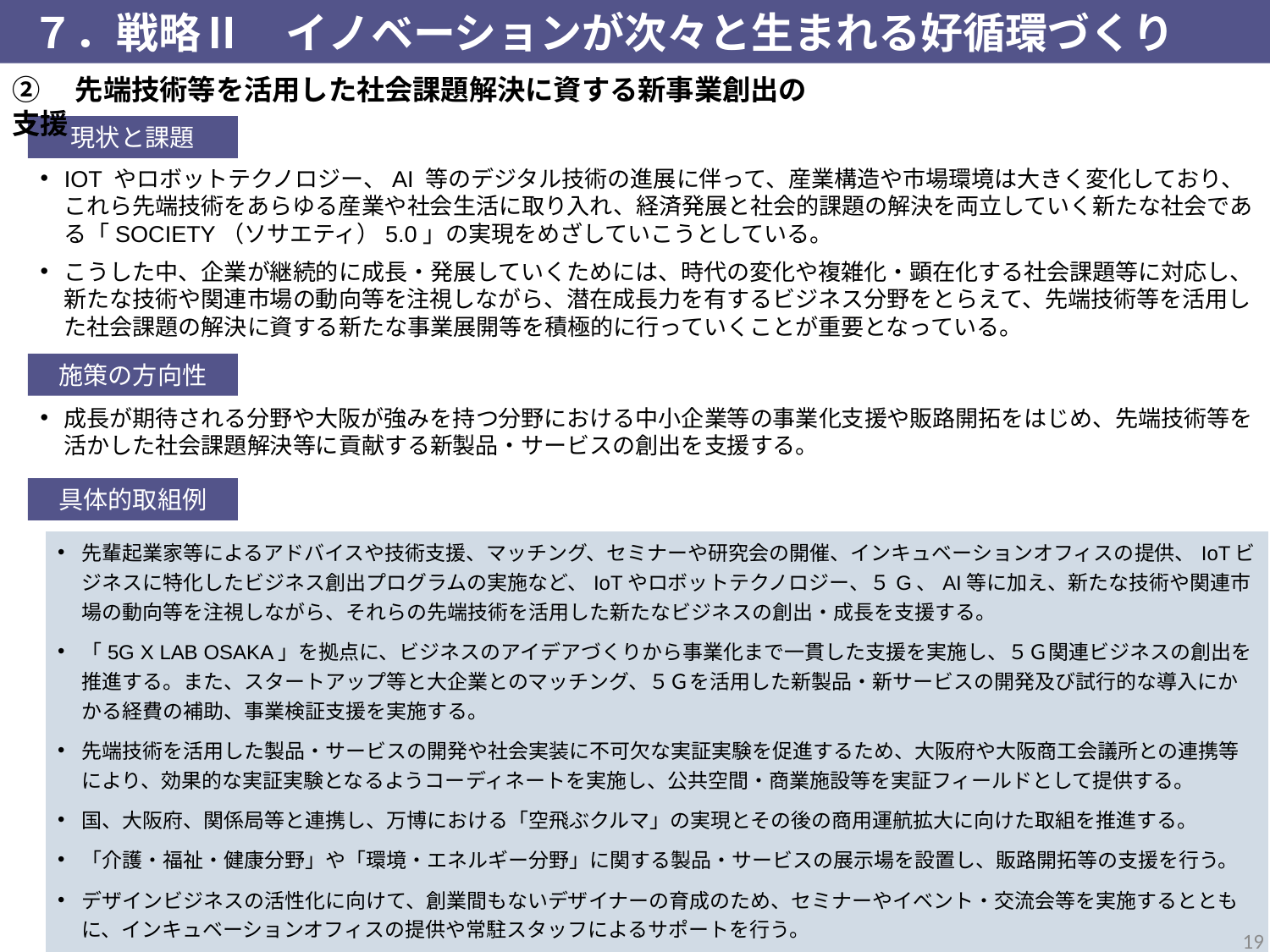

７．戦略Ⅱ　イノベーションが次々と生まれる好循環づくり
②　先端技術等を活用した社会課題解決に資する新事業創出の支援
現状と課題
IoT やロボットテクノロジー、AI 等のデジタル技術の進展に伴って、産業構造や市場環境は大きく変化しており、これら先端技術をあらゆる産業や社会生活に取り入れ、経済発展と社会的課題の解決を両立していく新たな社会である「Society（ソサエティ）5.0」の実現をめざしていこうとしている。
こうした中、企業が継続的に成長・発展していくためには、時代の変化や複雑化・顕在化する社会課題等に対応し、新たな技術や関連市場の動向等を注視しながら、潜在成長力を有するビジネス分野をとらえて、先端技術等を活用した社会課題の解決に資する新たな事業展開等を積極的に行っていくことが重要となっている。
施策の方向性
成長が期待される分野や大阪が強みを持つ分野における中小企業等の事業化支援や販路開拓をはじめ、先端技術等を活かした社会課題解決等に貢献する新製品・サービスの創出を支援する。
具体的取組例
| 先輩起業家等によるアドバイスや技術支援、マッチング、セミナーや研究会の開催、インキュベーションオフィスの提供、IoTビジネスに特化したビジネス創出プログラムの実施など、IoTやロボットテクノロジー、５G、AI等に加え、新たな技術や関連市場の動向等を注視しながら、それらの先端技術を活用した新たなビジネスの創出・成長を支援する。 「5G X LAB OSAKA」を拠点に、ビジネスのアイデアづくりから事業化まで一貫した支援を実施し、５Ｇ関連ビジネスの創出を推進する。また、スタートアップ等と大企業とのマッチング、５Ｇを活用した新製品・新サービスの開発及び試行的な導入にかかる経費の補助、事業検証支援を実施する。 先端技術を活用した製品・サービスの開発や社会実装に不可欠な実証実験を促進するため、大阪府や大阪商工会議所との連携等により、効果的な実証実験となるようコーディネートを実施し、公共空間・商業施設等を実証フィールドとして提供する。 国、大阪府、関係局等と連携し、万博における「空飛ぶクルマ」の実現とその後の商用運航拡大に向けた取組を推進する。 「介護・福祉・健康分野」や「環境・エネルギー分野」に関する製品・サービスの展示場を設置し、販路開拓等の支援を行う。 デザインビジネスの活性化に向けて、創業間もないデザイナーの育成のため、セミナーやイベント・交流会等を実施するとともに、インキュベーションオフィスの提供や常駐スタッフによるサポートを行う。 大阪産業技術研究所において、企業、大学、公的機関、銀行等によるイノベーションをコーディネートするプラットフォーム「おおさかグリーンTECHコンソーシアム」を運営し、各種展示会への共同出展やプロジェクト創生を支援する。特に関連企業の集積など強みを持つ電池等の分野で企業間ネットワーク形成を通じたオープンイノベーションの推進に取り組む。 |
| --- |
19